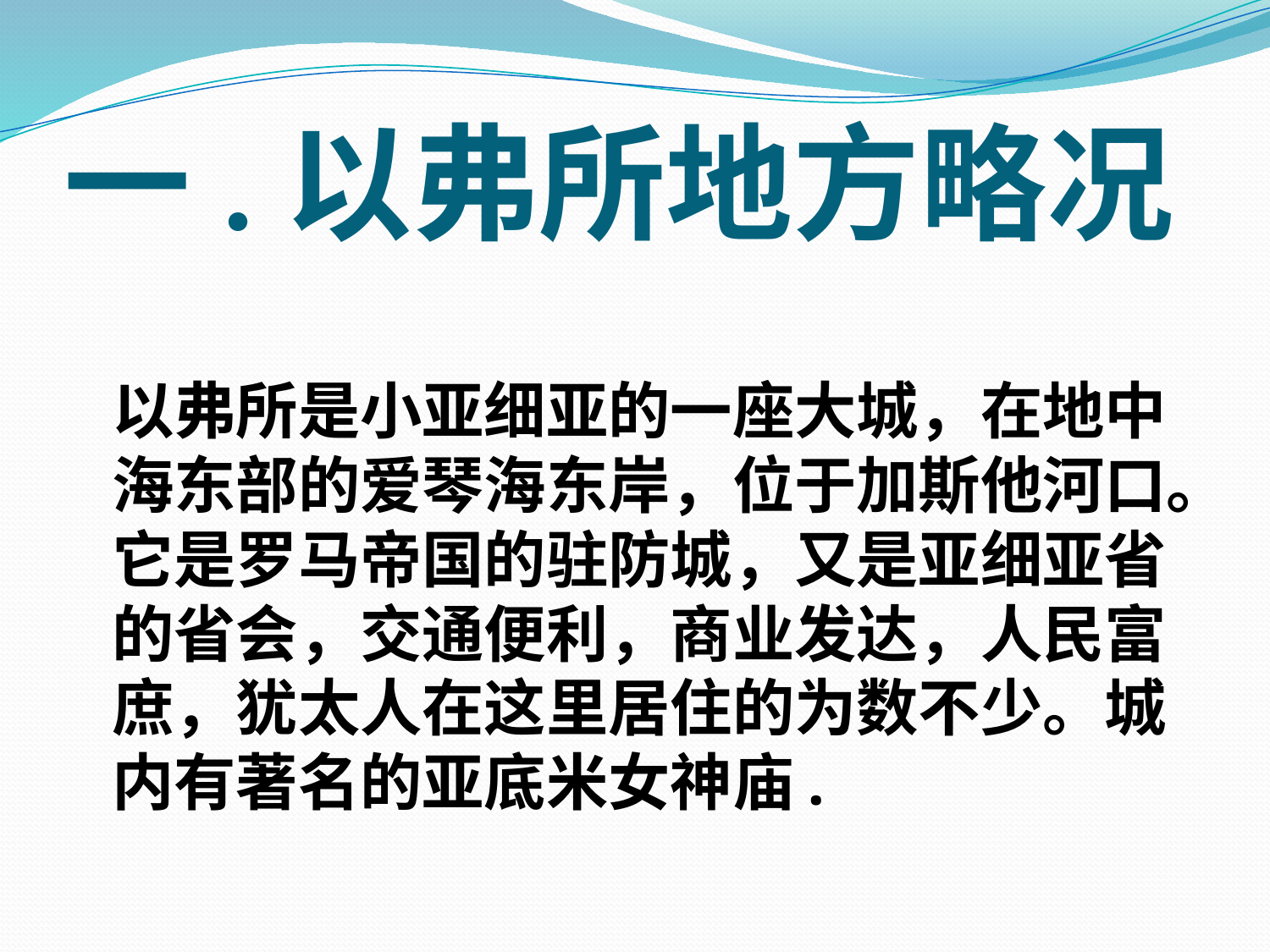

# 一.以弗所地方略况
以弗所是小亚细亚的一座大城，在地中海东部的爱琴海东岸，位于加斯他河口。它是罗马帝国的驻防城，又是亚细亚省的省会，交通便利，商业发达，人民富庶，犹太人在这里居住的为数不少。城内有著名的亚底米女神庙.